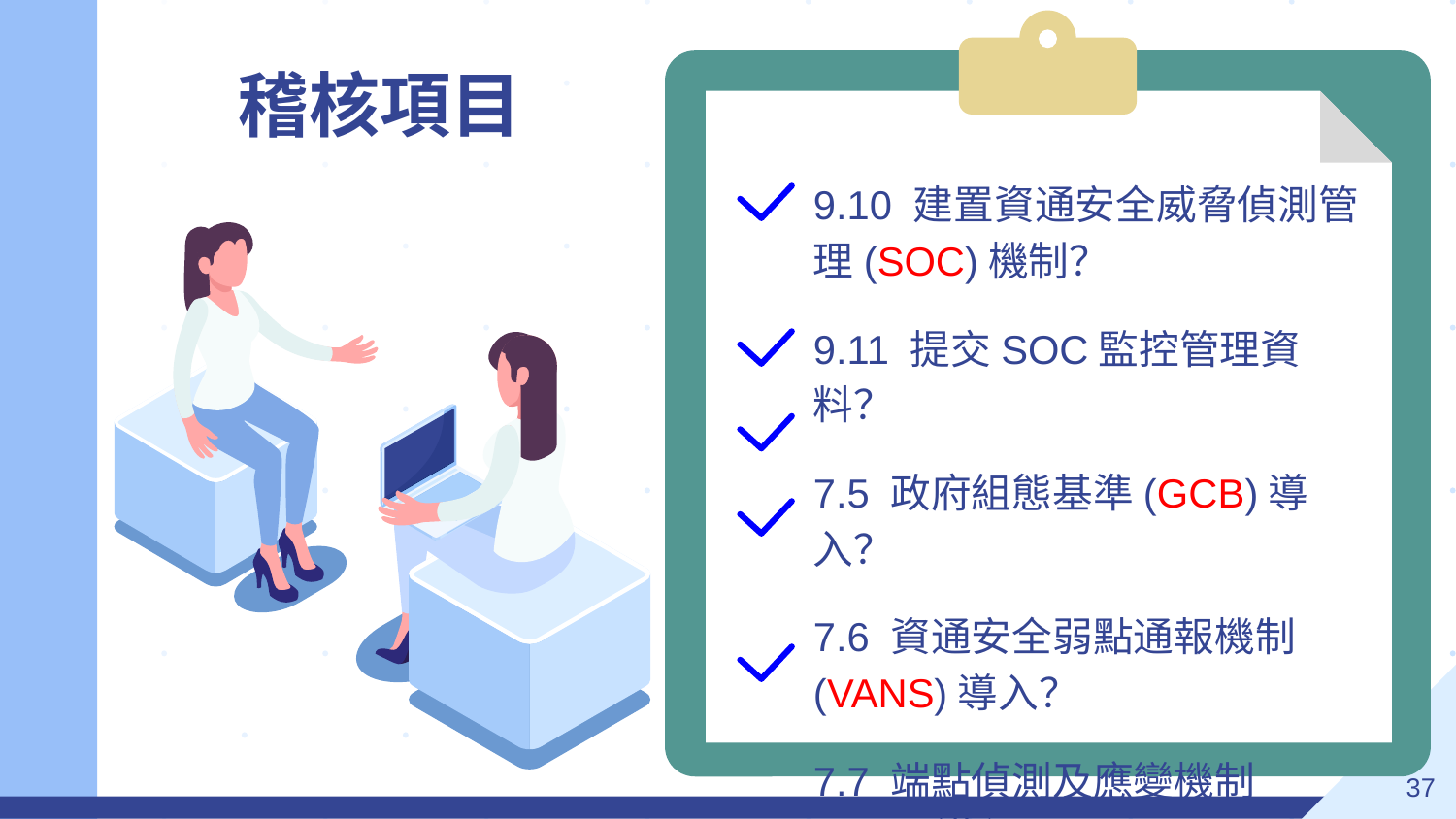

稽核項目
9.10 建置資通安全威脅偵測管理(SOC)機制？
9.11 提交SOC監控管理資料？
7.5 政府組態基準(GCB)導入？
7.6 資通安全弱點通報機制(VANS)導入？
7.7 端點偵測及應變機制(EDR)導入？

37